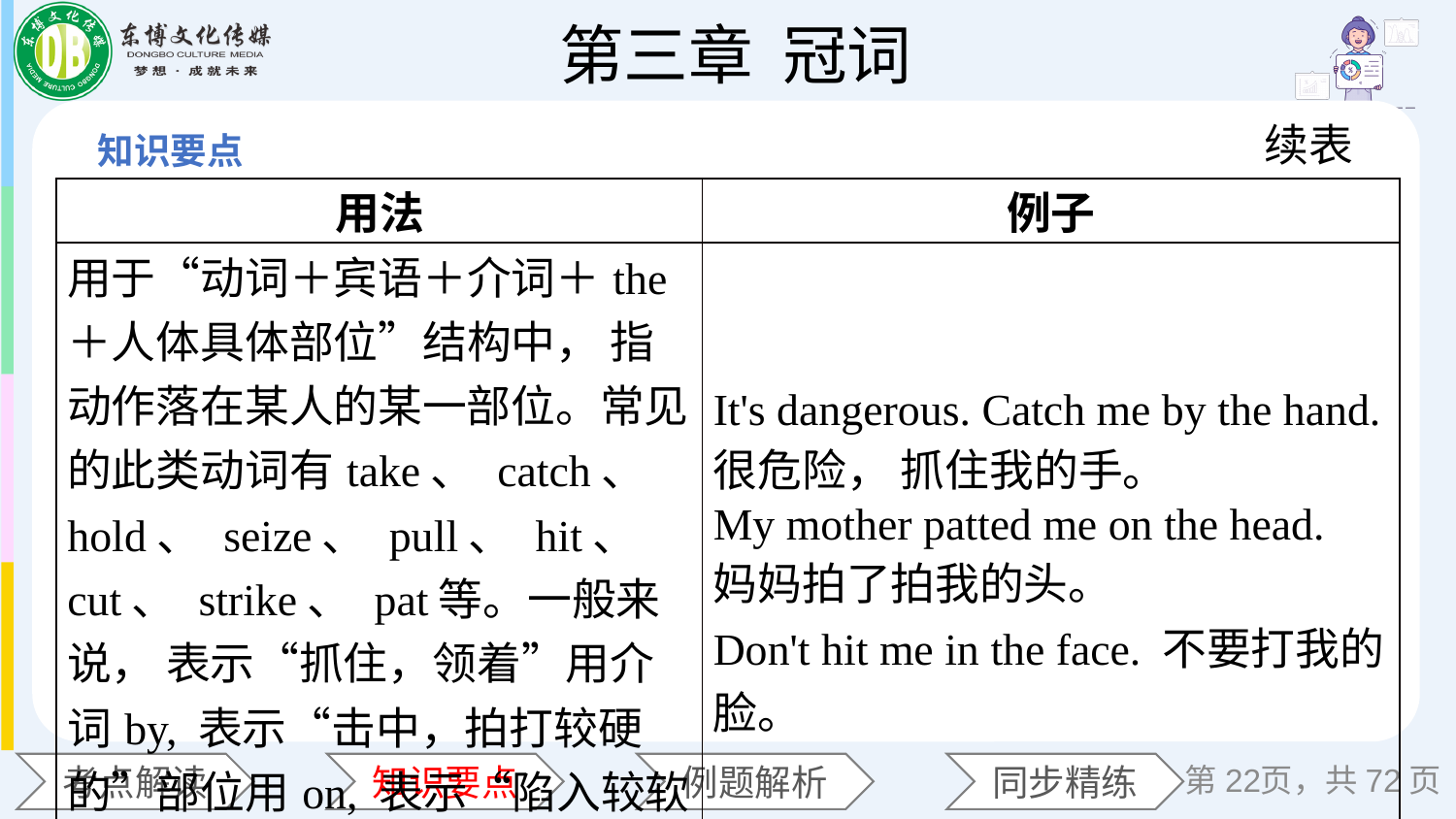

续表
| 用法 | 例子 |
| --- | --- |
| 用于“动词＋宾语＋介词＋the＋人体具体部位”结构中， 指动作落在某人的某一部位。常见的此类动词有take、 catch、 hold、 seize、 pull、 hit、 cut、 strike、 pat等。一般来说， 表示“抓住，领着”用介词by, 表示“击中，拍打较硬的”部位用on, 表示“陷入较软的”部位用in | It's dangerous. Catch me by the hand. 很危险， 抓住我的手。 My mother patted me on the head. 妈妈拍了拍我的头。 Don't hit me in the face. 不要打我的脸。 |

第22页，共72页